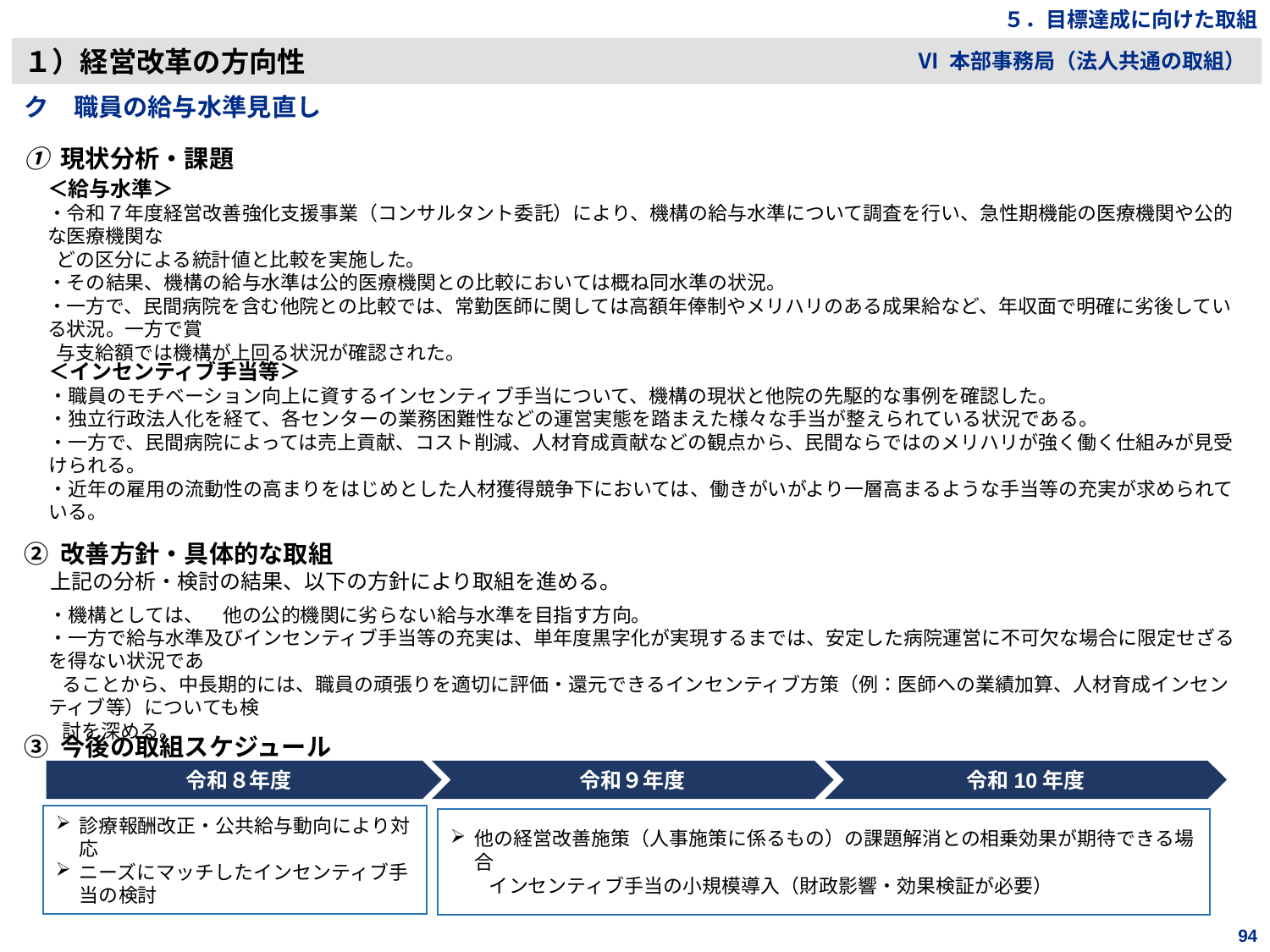

５．目標達成に向けた取組
１）経営改革の方向性
Ⅵ 本部事務局（法人共通の取組）
ク　職員の給与水準見直し
① 現状分析・課題
＜給与水準＞
・令和７年度経営改善強化支援事業（コンサルタント委託）により、機構の給与水準について調査を行い、急性期機能の医療機関や公的な医療機関な
 どの区分による統計値と比較を実施した。
・その結果、機構の給与水準は公的医療機関との比較においては概ね同水準の状況。
・一方で、民間病院を含む他院との比較では、常勤医師に関しては高額年俸制やメリハリのある成果給など、年収面で明確に劣後している状況。一方で賞
 与支給額では機構が上回る状況が確認された。
＜インセンティブ手当等＞
・職員のモチベーション向上に資するインセンティブ手当について、機構の現状と他院の先駆的な事例を確認した。
・独立行政法人化を経て、各センターの業務困難性などの運営実態を踏まえた様々な手当が整えられている状況である。
・一方で、民間病院によっては売上貢献、コスト削減、人材育成貢献などの観点から、民間ならではのメリハリが強く働く仕組みが見受けられる。
・近年の雇用の流動性の高まりをはじめとした人材獲得競争下においては、働きがいがより一層高まるような手当等の充実が求められている。
② 改善方針・具体的な取組
　 上記の分析・検討の結果、以下の方針により取組を進める。
・機構としては、　他の公的機関に劣らない給与水準を目指す方向。
・一方で給与水準及びインセンティブ手当等の充実は、単年度黒字化が実現するまでは、安定した病院運営に不可欠な場合に限定せざるを得ない状況であ
  ることから、中長期的には、職員の頑張りを適切に評価・還元できるインセンティブ方策（例：医師への業績加算、人材育成インセンティブ等）についても検
  討を深める。
③ 今後の取組スケジュール
令和８年度
令和９年度
令和10年度
診療報酬改正・公共給与動向により対応
ニーズにマッチしたインセンティブ手当の検討
他の経営改善施策（人事施策に係るもの）の課題解消との相乗効果が期待できる場合
　　インセンティブ手当の小規模導入（財政影響・効果検証が必要）
94